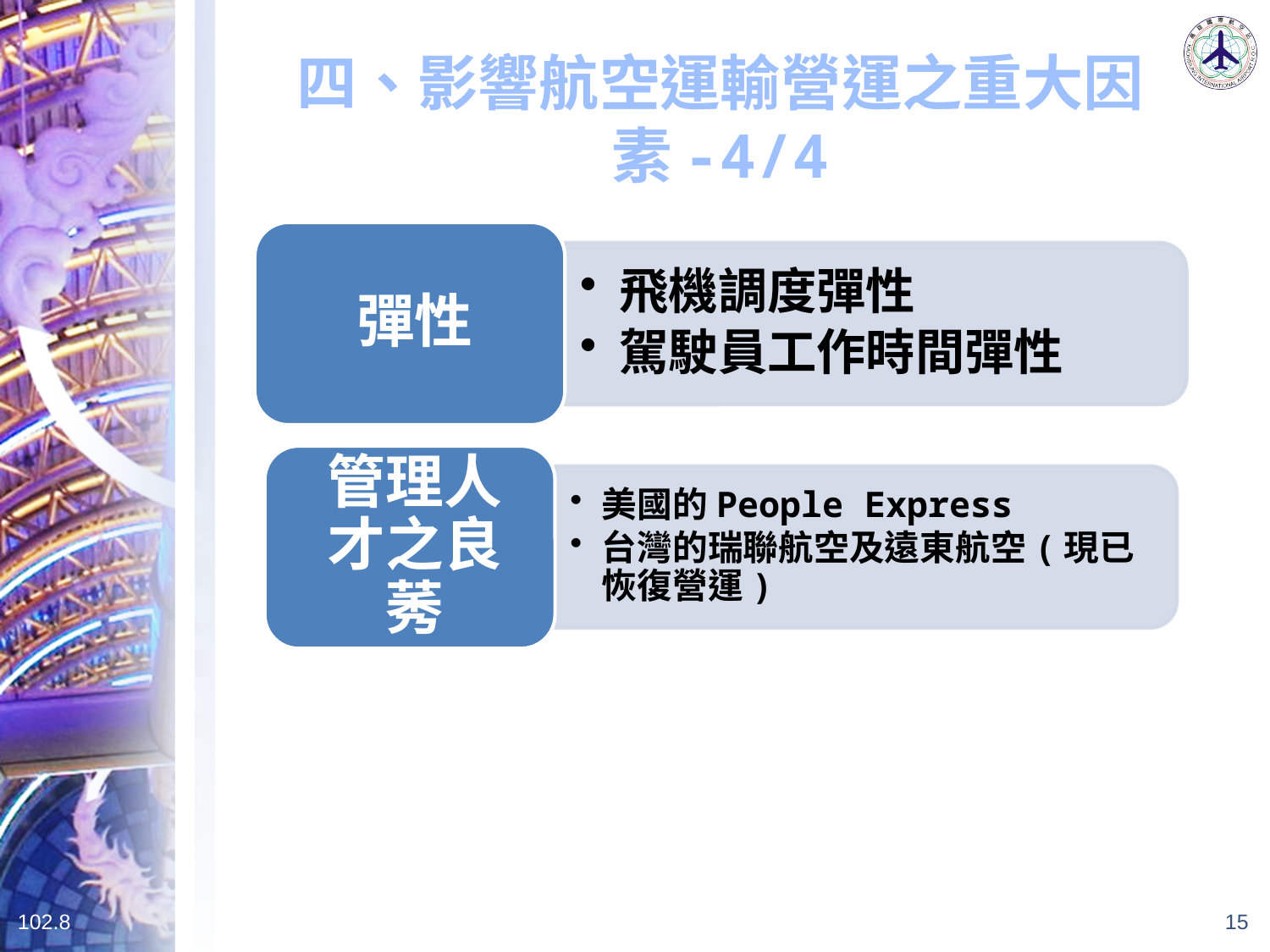

# 四、影響航空運輸營運之重大因素-4/4
飛機調度彈性
駕駛員工作時間彈性
彈性

美國的People Express
台灣的瑞聯航空及遠東航空(現已恢復營運)
管理人才之良莠
102.8
15